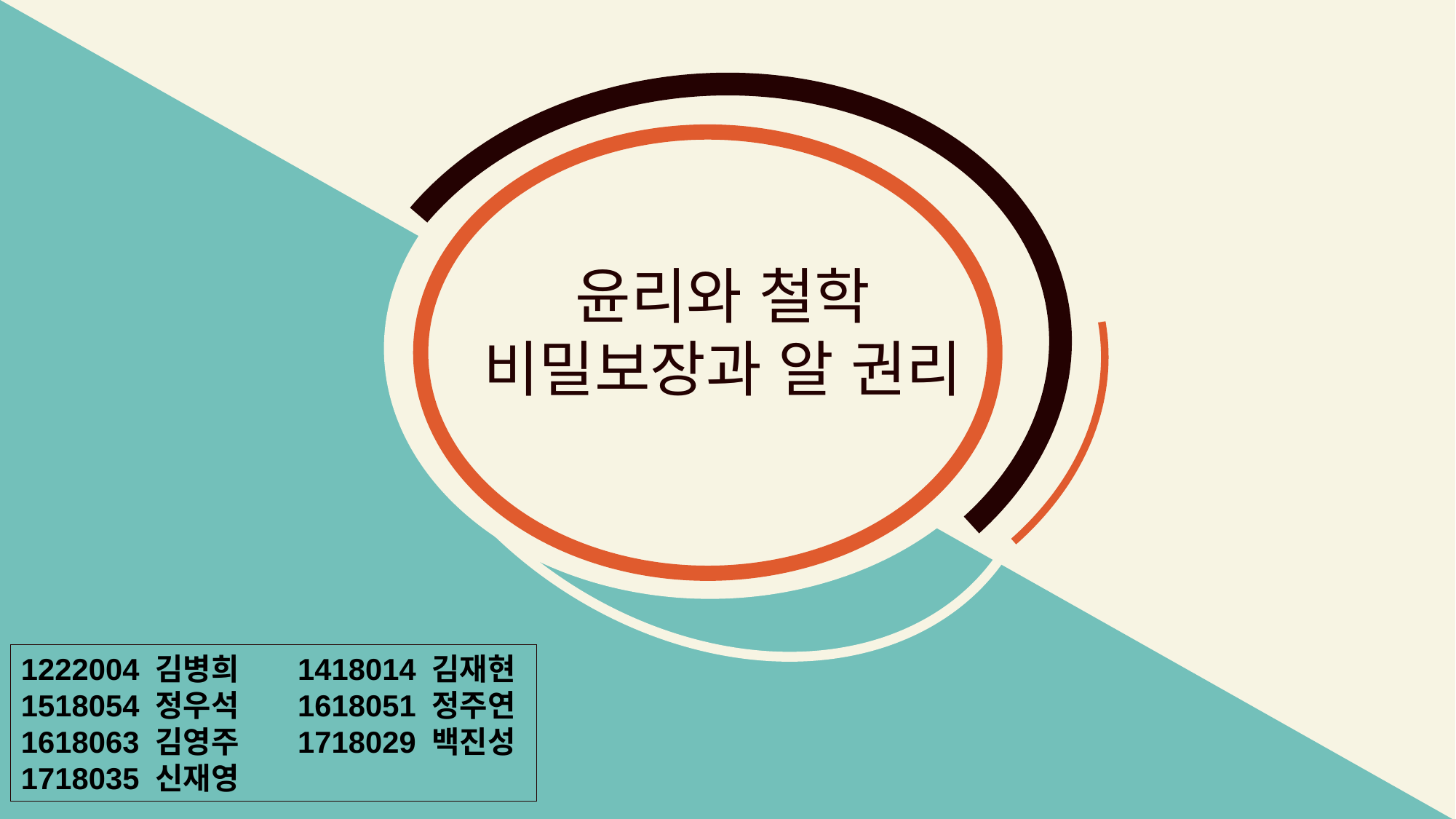

윤리와 철학
비밀보장과 알 권리
1222004 김병희      1418014 김재현
1518054 정우석      1618051 정주연
1618063 김영주      1718029 백진성
1718035 신재영